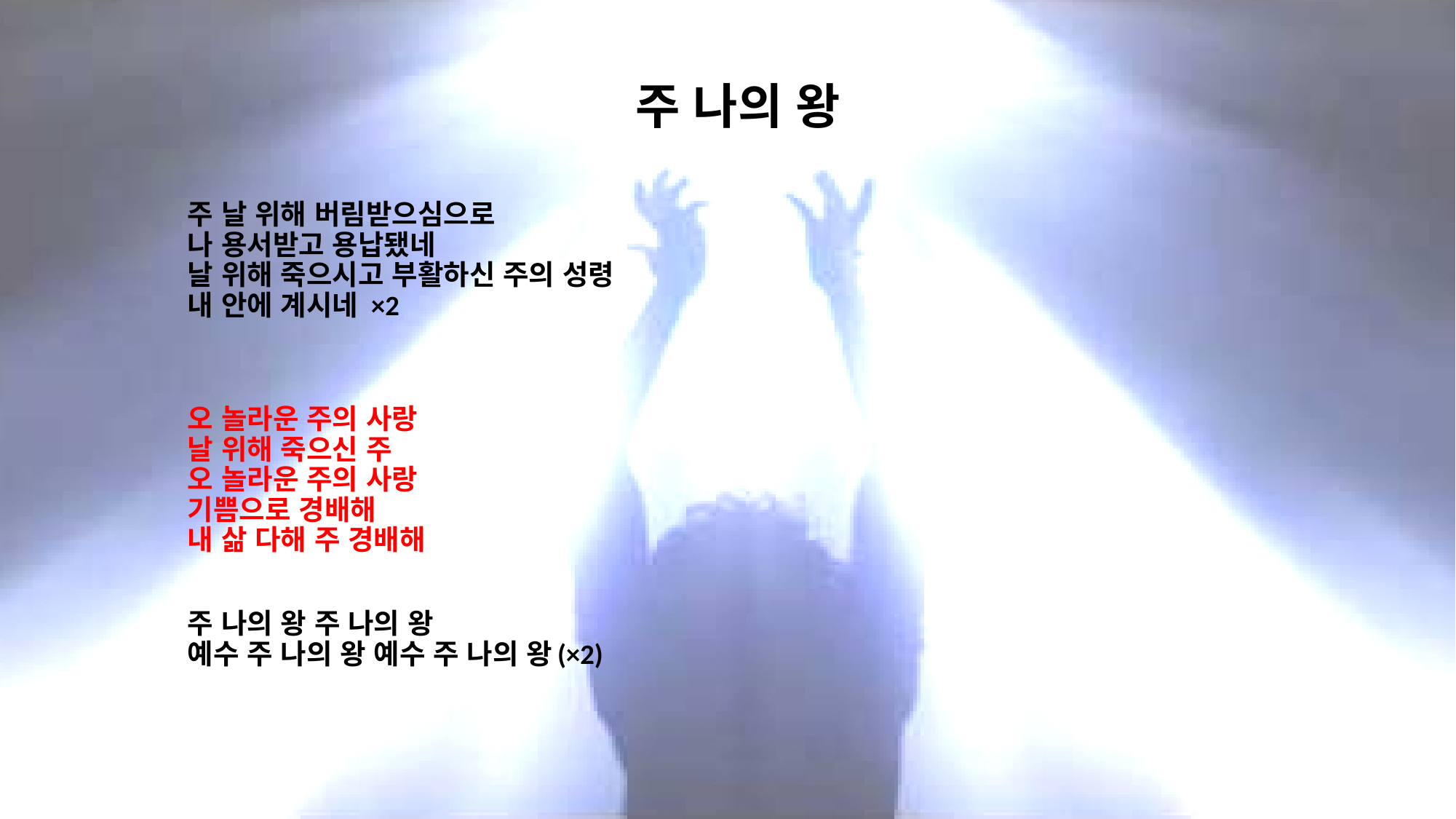

# 주 나의 왕
주 날 위해 버림받으심으로
나 용서받고 용납됐네
날 위해 죽으시고 부활하신 주의 성령
내 안에 계시네 ×2

오 놀라운 주의 사랑
날 위해 죽으신 주
오 놀라운 주의 사랑
기쁨으로 경배해
내 삶 다해 주 경배해

주 나의 왕 주 나의 왕
예수 주 나의 왕 예수 주 나의 왕(×2)